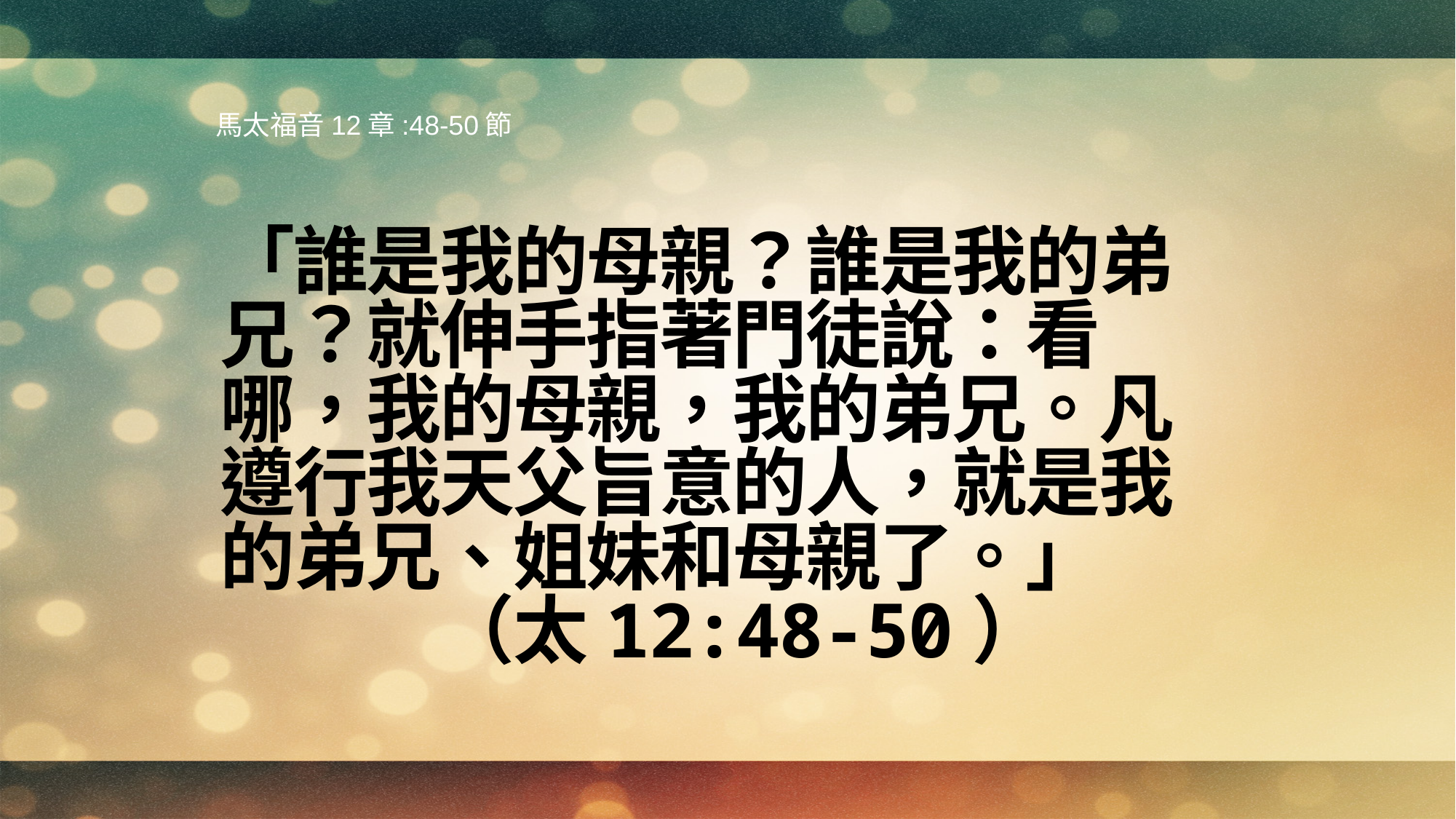

馬太福音12章:48-50節

「誰是我的母親？誰是我的弟兄？就伸手指著門徒說：看哪，我的母親，我的弟兄。凡遵行我天父旨意的人，就是我的弟兄、姐妹和母親了。」
             （太12:48-50）